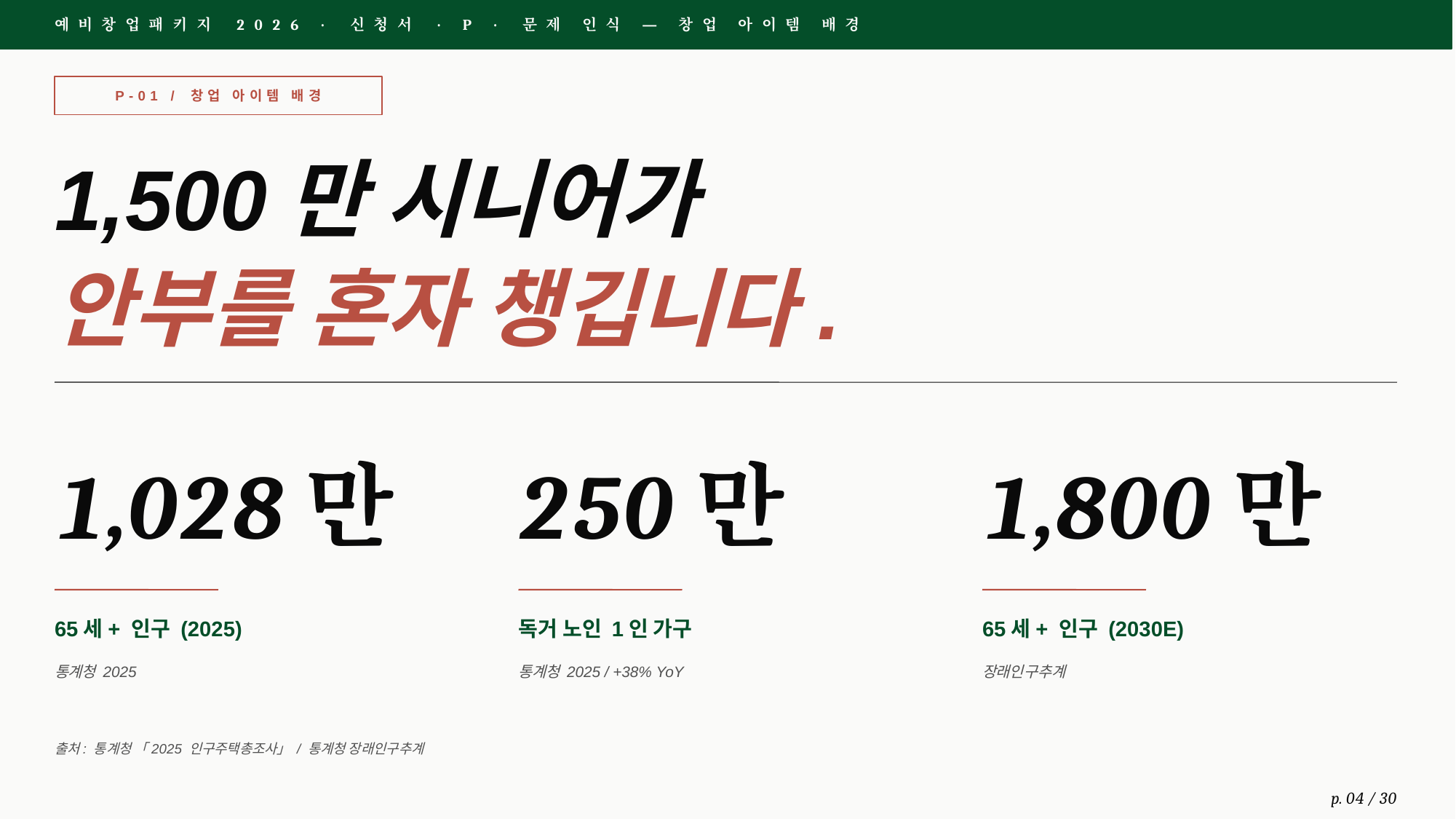

예비창업패키지 2026 · 신청서 · P · 문제 인식 — 창업 아이템 배경

P-01 / 창업 아이템 배경
1,500만 시니어가
안부를 혼자 챙깁니다.

1,028만
250만
1,800만

65세+ 인구 (2025)
독거 노인 1인 가구
65세+ 인구 (2030E)
통계청 2025
통계청 2025 / +38% YoY
장래인구추계
출처: 통계청 「2025 인구주택총조사」 / 통계청 장래인구추계
p. 04 / 30